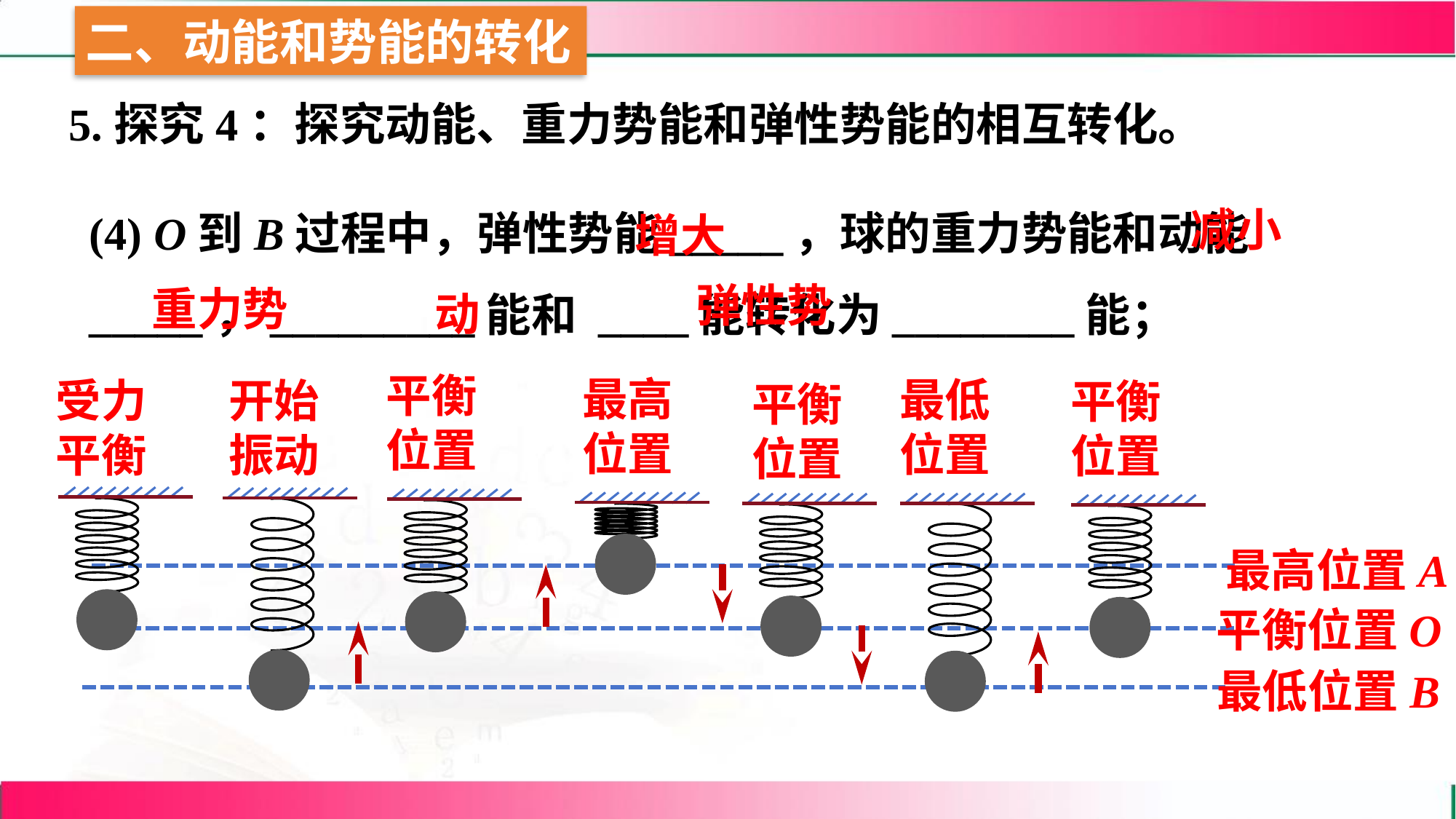

减小
(4) O到B过程中，弹性势能_____，球的重力势能和动能_____，_________能和 ____能转化为________能；
增大
弹性势
重力势
动
平衡位置

最高位置

最低位置

受力平衡

开始振动

平衡位置

平衡位置

最高位置A
平衡位置O
最低位置B